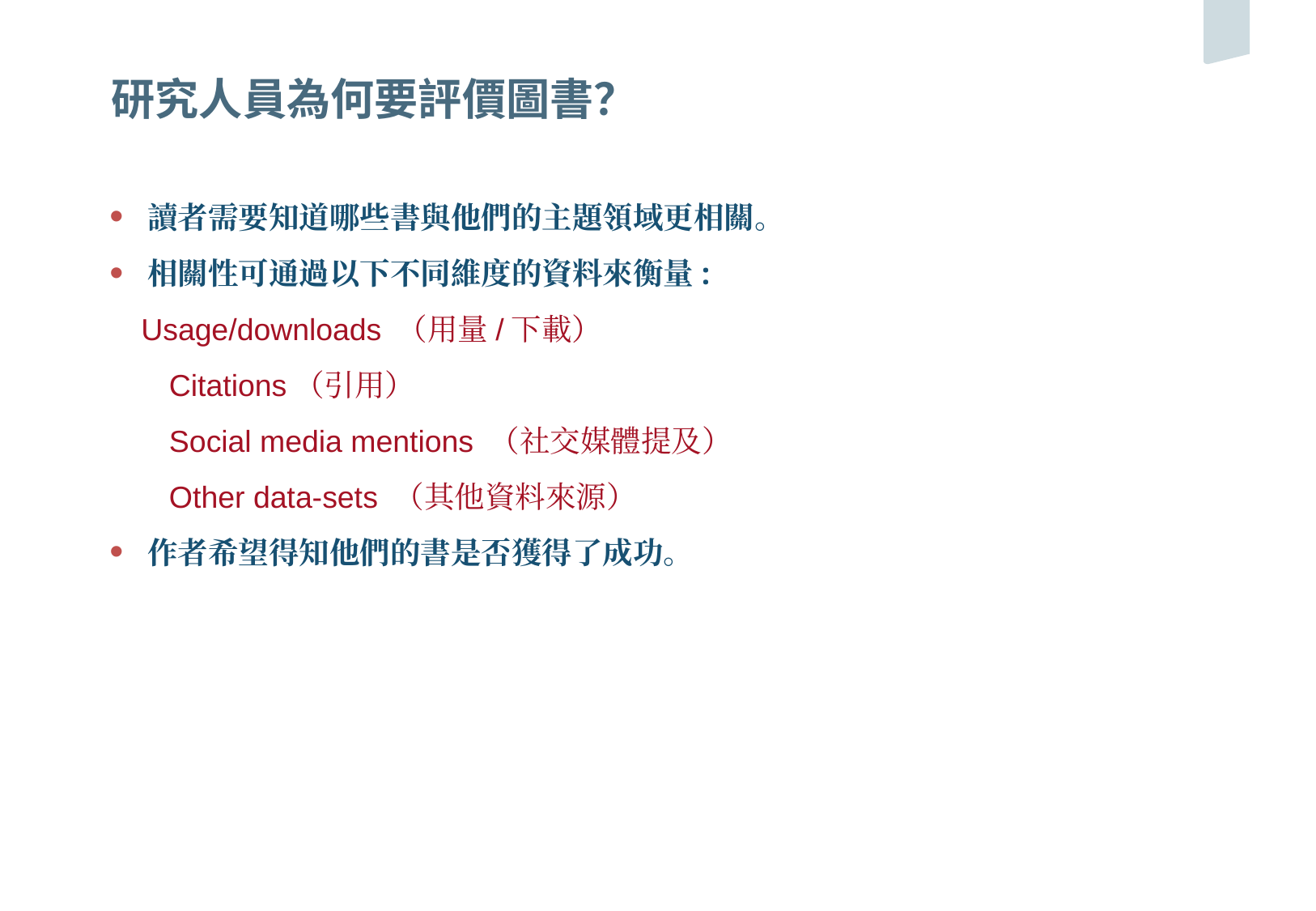

# 研究人員為何要評價圖書？
讀者需要知道哪些書與他們的主題領域更相關。
相關性可通過以下不同維度的資料來衡量:
    Usage/downloads （用量/下載）
       Citations（引用）
       Social media mentions （社交媒體提及）
       Other data-sets （其他資料來源）
作者希望得知他們的書是否獲得了成功。